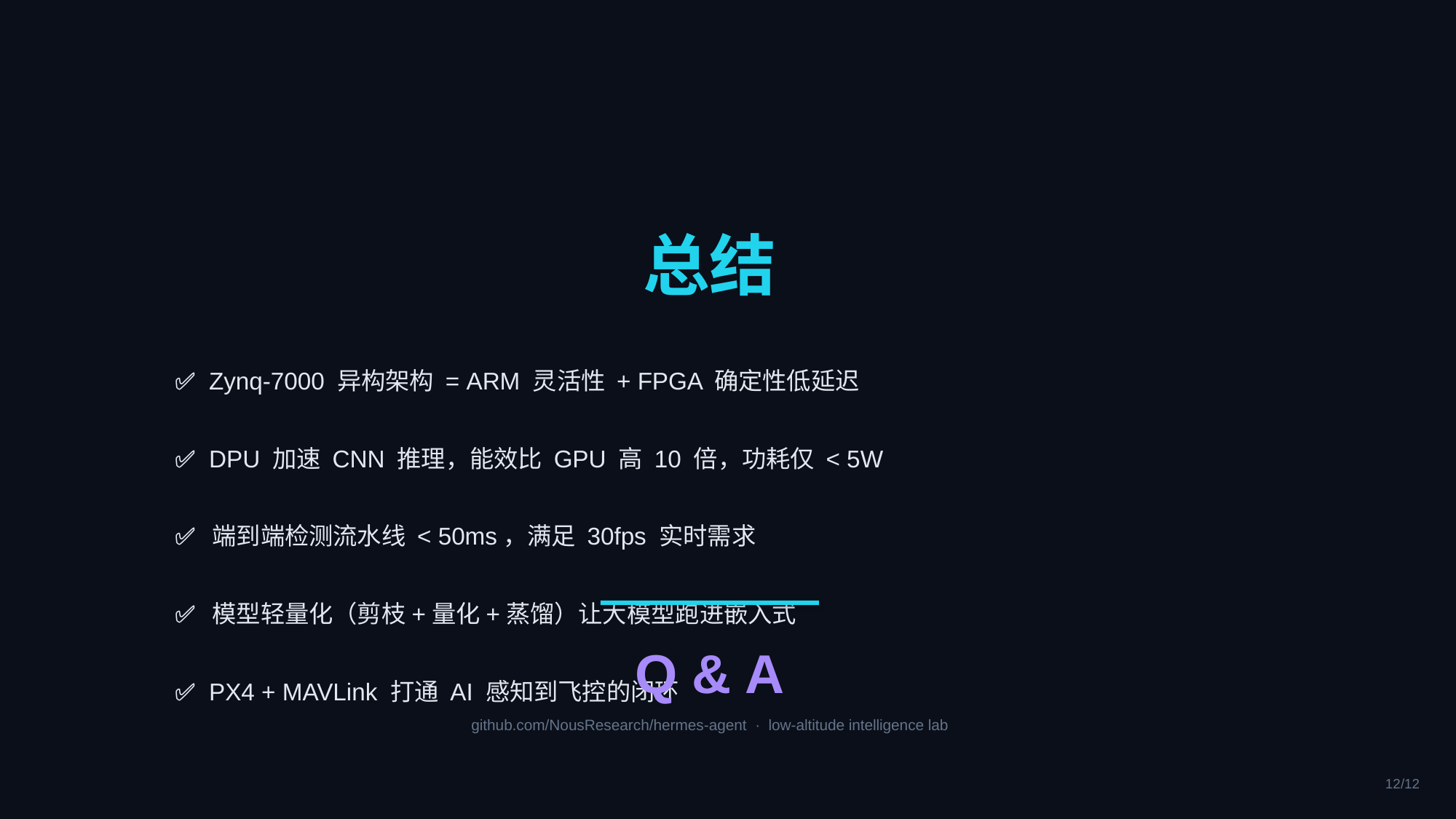

总结
✅  Zynq-7000 异构架构 = ARM 灵活性 + FPGA 确定性低延迟
✅  DPU 加速 CNN 推理，能效比 GPU 高 10 倍，功耗仅 < 5W
✅  端到端检测流水线 < 50ms，满足 30fps 实时需求
✅  模型轻量化（剪枝+量化+蒸馏）让大模型跑进嵌入式
✅  PX4 + MAVLink 打通 AI 感知到飞控的闭环

Q & A
github.com/NousResearch/hermes-agent  ·  low-altitude intelligence lab
12/12